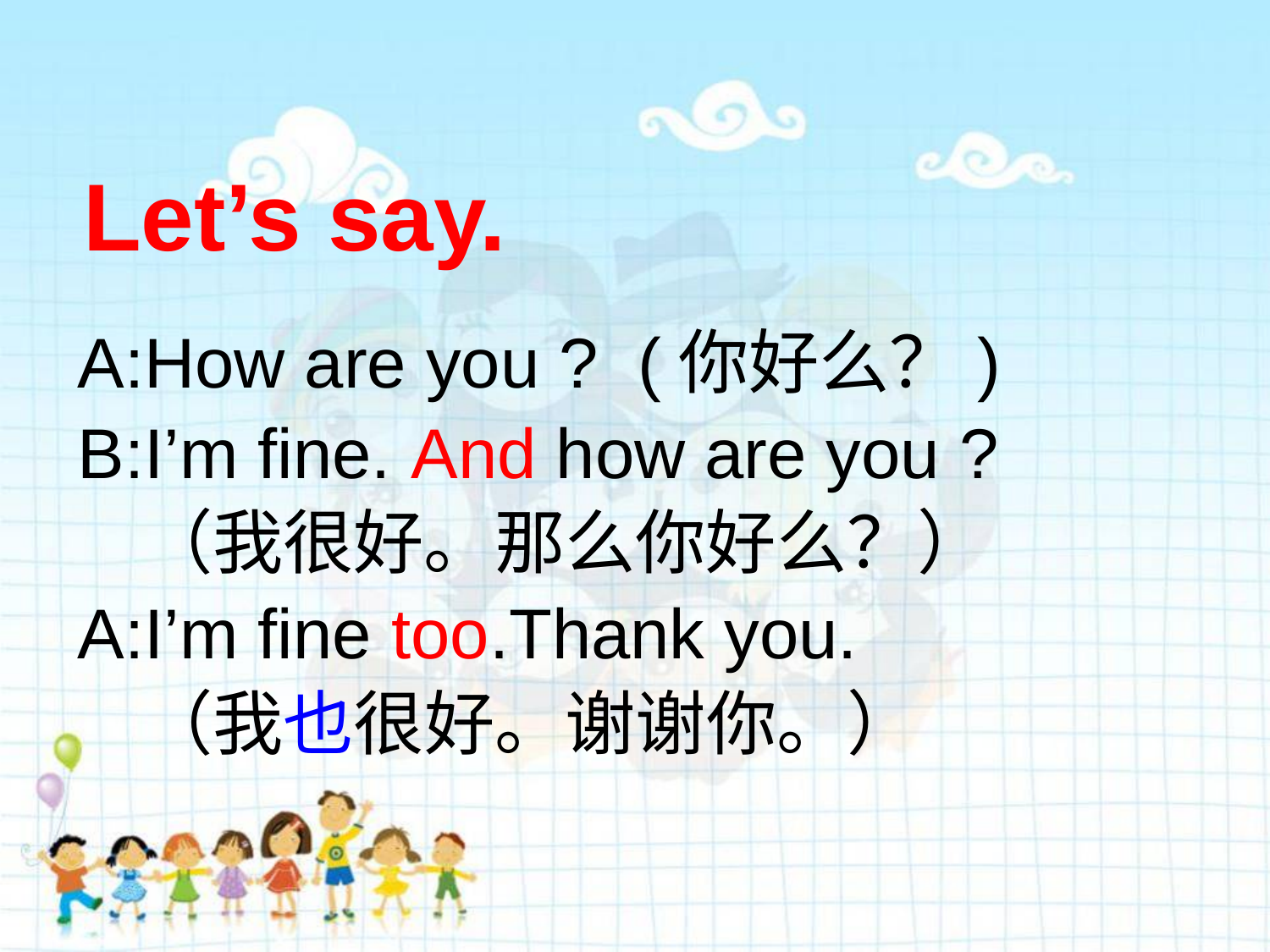

# Let’s say.

A:How are you ?  (你好么？)
B:I’m fine. And how are you ?
   （我很好。那么你好么？）
A:I’m fine too.Thank you.
   （我也很好。谢谢你。）